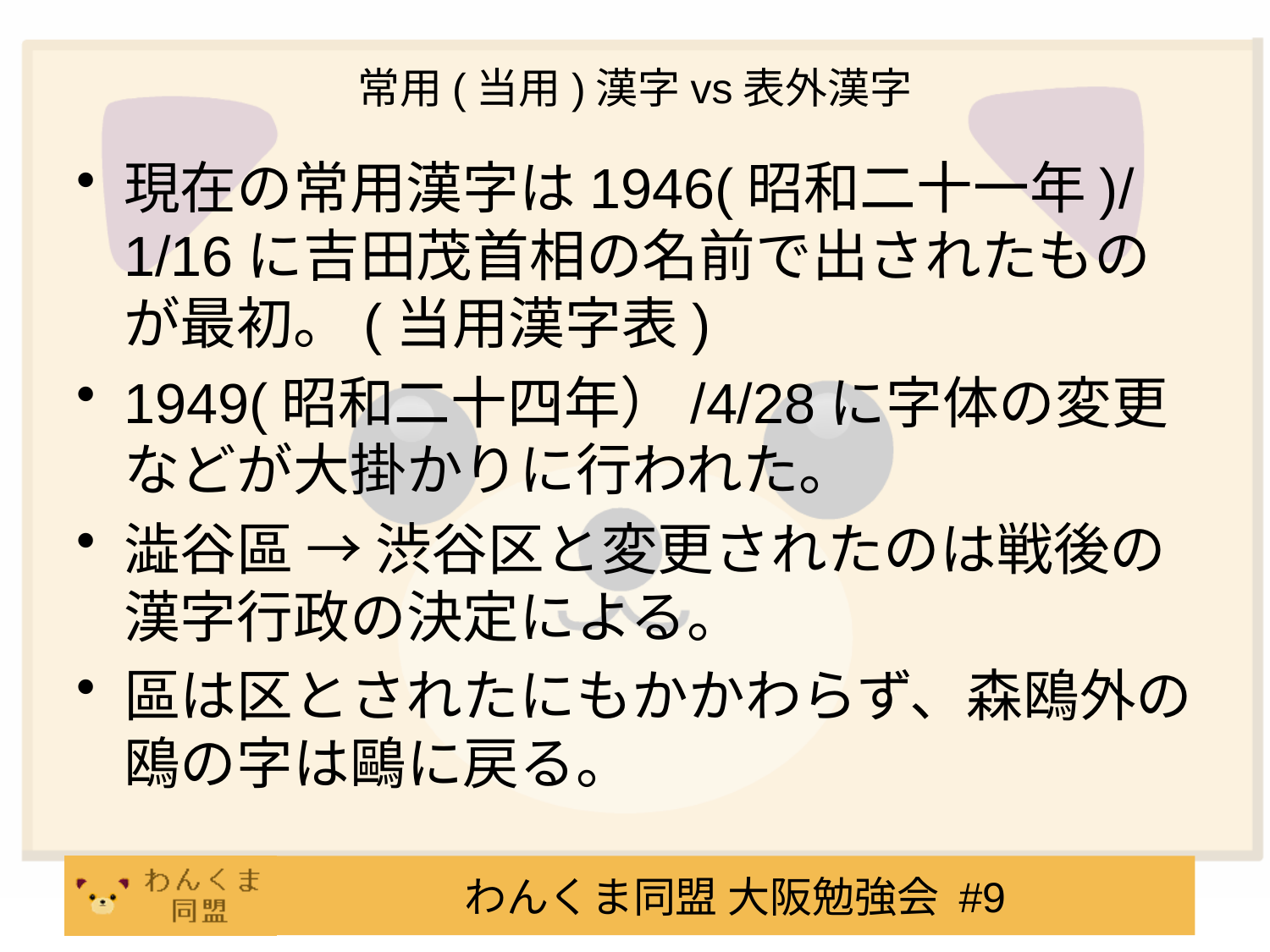

# 常用(当用)漢字vs表外漢字
現在の常用漢字は1946(昭和二十一年)/1/16に吉田茂首相の名前で出されたものが最初。(当用漢字表)
1949(昭和二十四年）/4/28に字体の変更などが大掛かりに行われた。
澁谷區 → 渋谷区と変更されたのは戦後の漢字行政の決定による。
區は区とされたにもかかわらず、森鴎外の鴎の字は鷗に戻る。